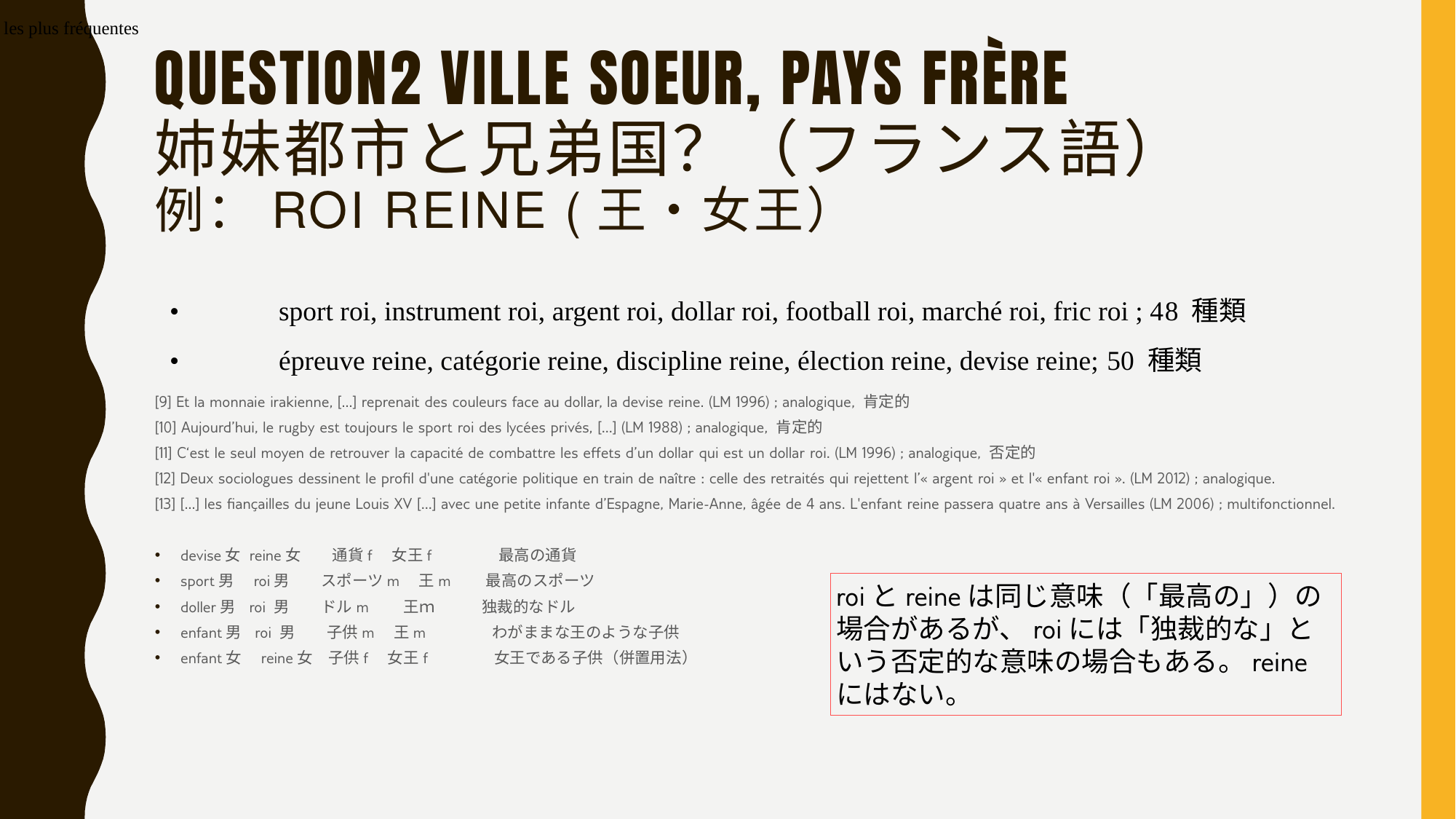

Table 3 : les 10 premières combinaisons de N + NH les plus fréquentes
# Question2 ville soeur, Pays Frère 姉妹都市と兄弟国？（フランス語） 例：Roi Reine (王・女王）

•	sport roi, instrument roi, argent roi, dollar roi, football roi, marché roi, fric roi ; 48 種類
•	épreuve reine, catégorie reine, discipline reine, élection reine, devise reine; 50 種類

[9] Et la monnaie irakienne, […] reprenait des couleurs face au dollar, la devise reine. (LM 1996) ; analogique, 肯定的
[10] Aujourd’hui, le rugby est toujours le sport roi des lycées privés, […] (LM 1988) ; analogique, 肯定的
[11] C‘est le seul moyen de retrouver la capacité de combattre les effets d’un dollar qui est un dollar roi. (LM 1996) ; analogique, 否定的
[12] Deux sociologues dessinent le profil d'une catégorie politique en train de naître : celle des retraités qui rejettent l’« argent roi » et l'« enfant roi ». (LM 2012) ; analogique.
[13] […] les fiançailles du jeune Louis XV […] avec une petite infante d’Espagne, Marie-Anne, âgée de 4 ans. L'enfant reine passera quatre ans à Versailles (LM 2006) ; multifonctionnel.

devise女 reine女　　通貨f　女王f       　   最高の通貨
sport男　roi男　　スポーツm　王m　　最高のスポーツ
doller男  roi 男　　ドルm　　王ｍ　　　独裁的なドル
enfant男  roi 男　　子供m　王m　　　　わがままな王のような子供
enfant女　reine女　子供f　女王f　　　　女王である子供（併置用法）
roiとreineは同じ意味（「最高の」）の場合があるが、roiには「独裁的な」という否定的な意味の場合もある。reineにはない。